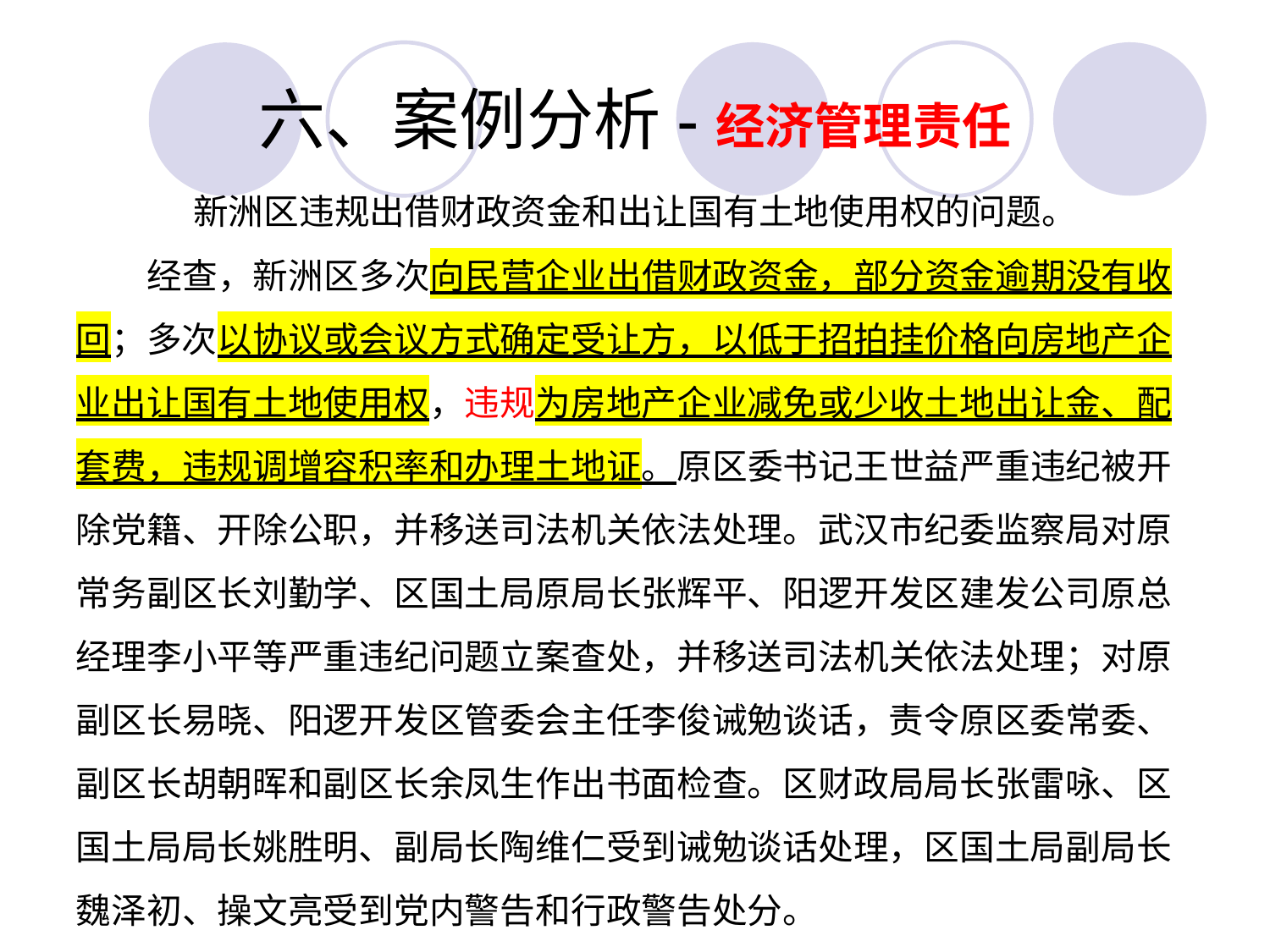

# 六、案例分析-经济管理责任
新洲区违规出借财政资金和出让国有土地使用权的问题。
        经查，新洲区多次向民营企业出借财政资金，部分资金逾期没有收回；多次以协议或会议方式确定受让方，以低于招拍挂价格向房地产企业出让国有土地使用权，违规为房地产企业减免或少收土地出让金、配套费，违规调增容积率和办理土地证。原区委书记王世益严重违纪被开除党籍、开除公职，并移送司法机关依法处理。武汉市纪委监察局对原常务副区长刘勤学、区国土局原局长张辉平、阳逻开发区建发公司原总经理李小平等严重违纪问题立案查处，并移送司法机关依法处理；对原副区长易晓、阳逻开发区管委会主任李俊诫勉谈话，责令原区委常委、副区长胡朝晖和副区长余凤生作出书面检查。区财政局局长张雷咏、区国土局局长姚胜明、副局长陶维仁受到诫勉谈话处理，区国土局副局长魏泽初、操文亮受到党内警告和行政警告处分。